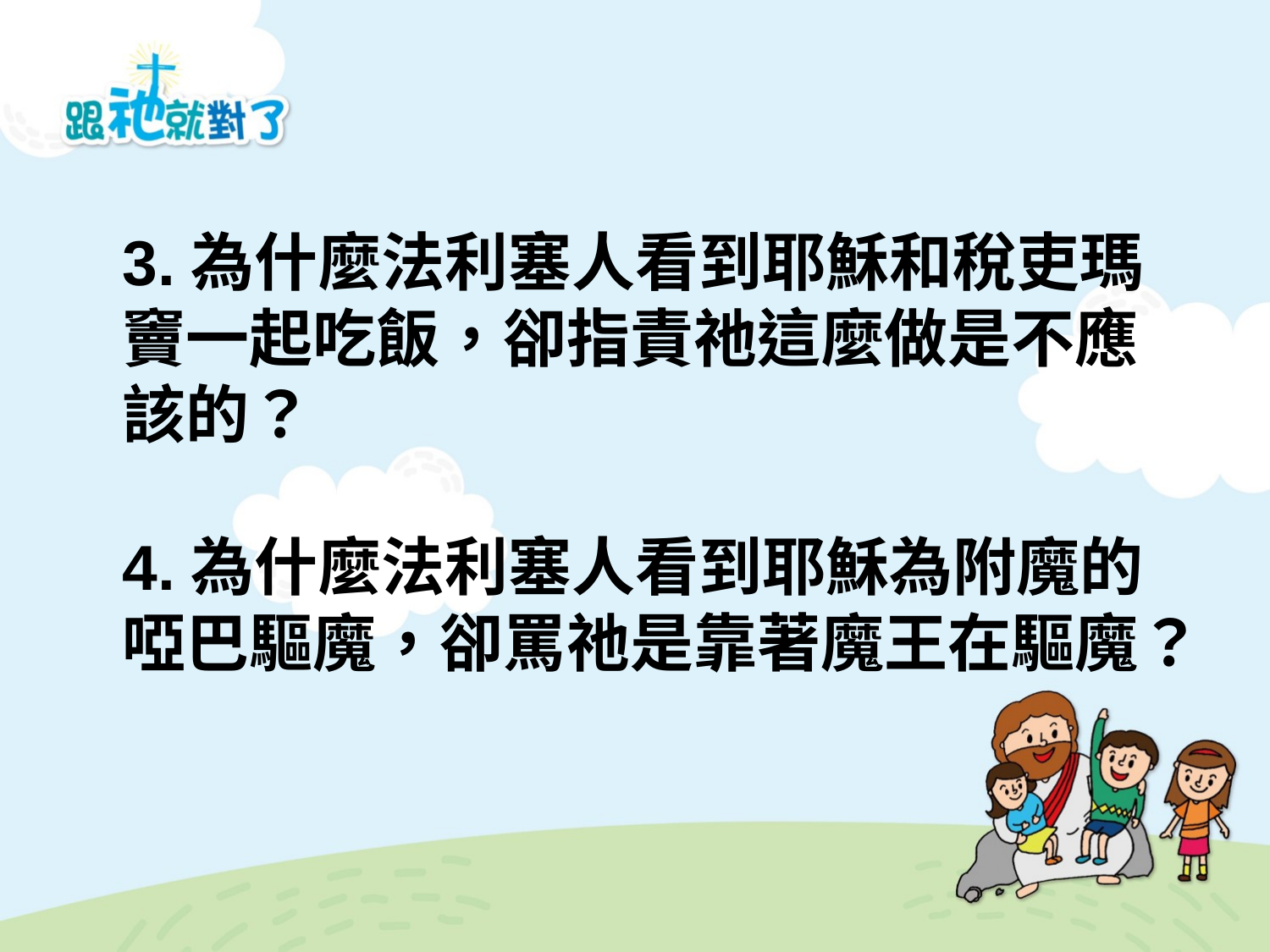

3.為什麼法利塞人看到耶穌和稅吏瑪竇一起吃飯，卻指責祂這麼做是不應該的？

4.為什麼法利塞人看到耶穌為附魔的啞巴驅魔，卻罵祂是靠著魔王在驅魔？